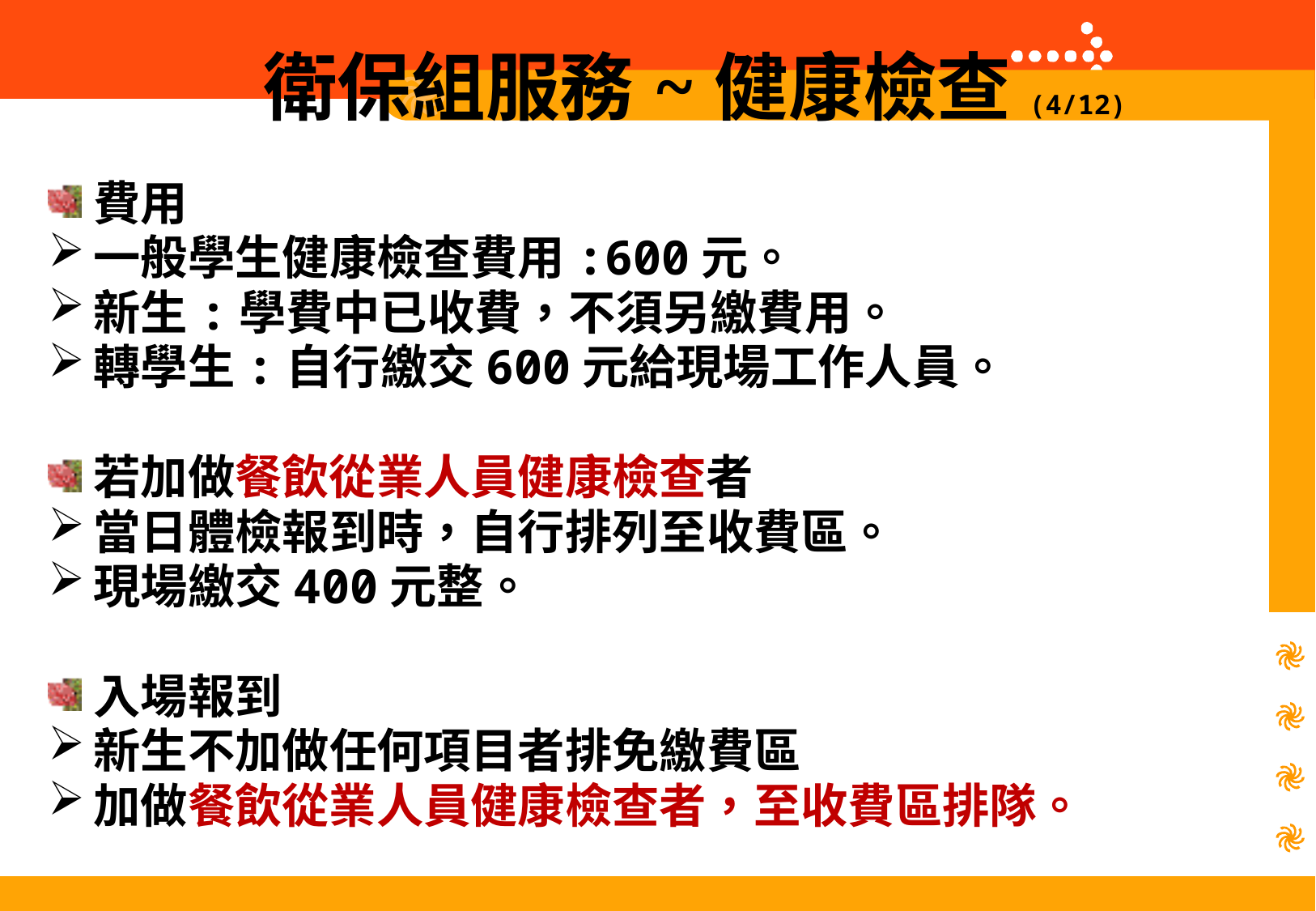

# 衛保組服務~健康檢查(4/12)
費用
一般學生健康檢查費用:600元。
新生:學費中已收費，不須另繳費用。
轉學生:自行繳交600元給現場工作人員。

若加做餐飲從業人員健康檢查者
當日體檢報到時，自行排列至收費區。
現場繳交400元整。

入場報到
新生不加做任何項目者排免繳費區
加做餐飲從業人員健康檢查者，至收費區排隊。